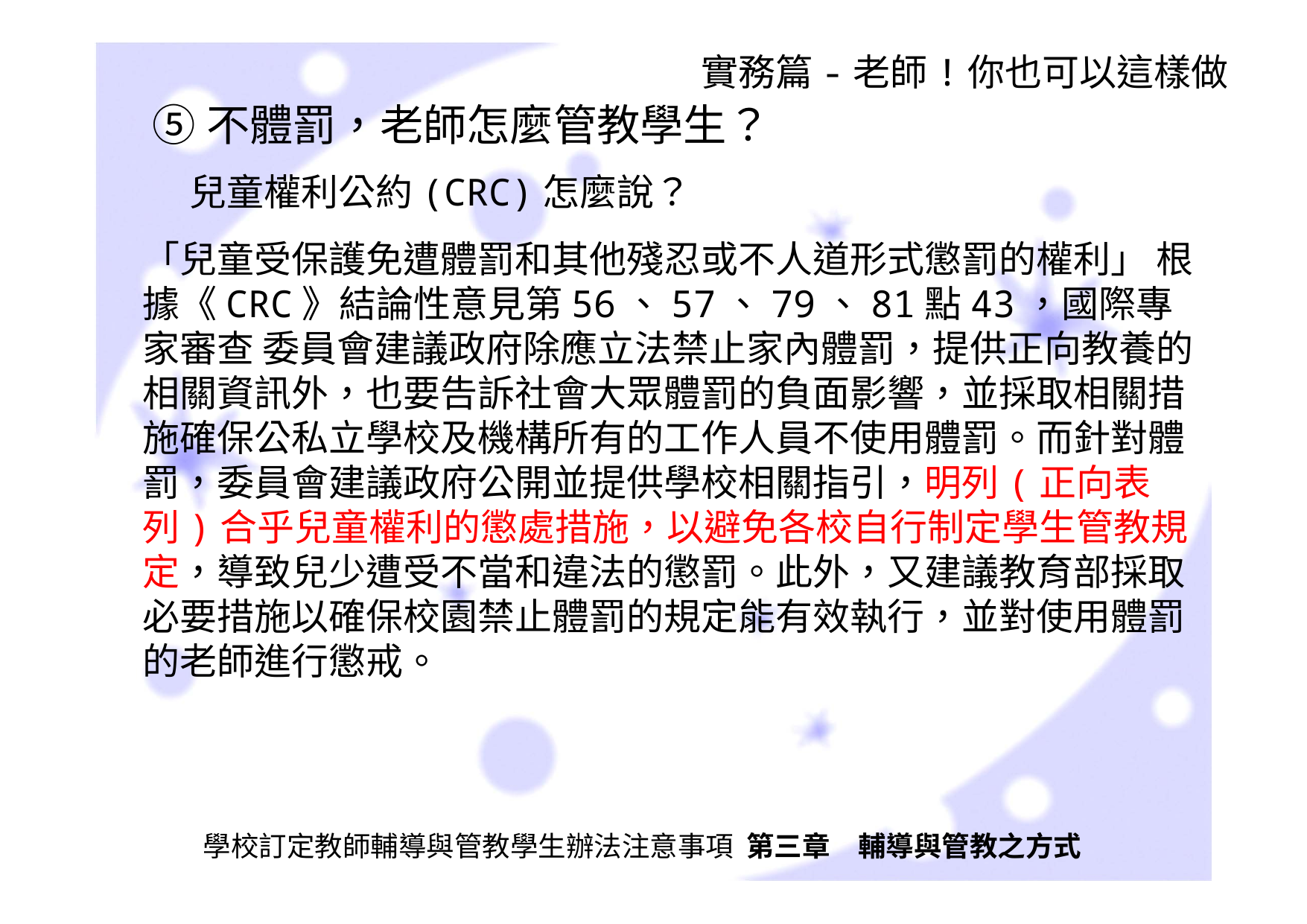

實務篇-老師!你也可以這樣做
 ⑤不體罰，老師怎麼管教學生？
兒童權利公約(CRC)怎麼說？
「兒童受保護免遭體罰和其他殘忍或不人道形式懲罰的權利」 根據《CRC》結論性意見第56、57、79、81點43，國際專家審查 委員會建議政府除應立法禁止家內體罰，提供正向教養的相關資訊外，也要告訴社會大眾體罰的負面影響，並採取相關措施確保公私立學校及機構所有的工作人員不使用體罰。而針對體罰，委員會建議政府公開並提供學校相關指引，明列(正向表列)合乎兒童權利的懲處措施，以避免各校自行制定學生管教規定，導致兒少遭受不當和違法的懲罰。此外，又建議教育部採取必要措施以確保校園禁止體罰的規定能有效執行，並對使用體罰的老師進行懲戒。
學校訂定教師輔導與管教學生辦法注意事項  第三章　輔導與管教之方式